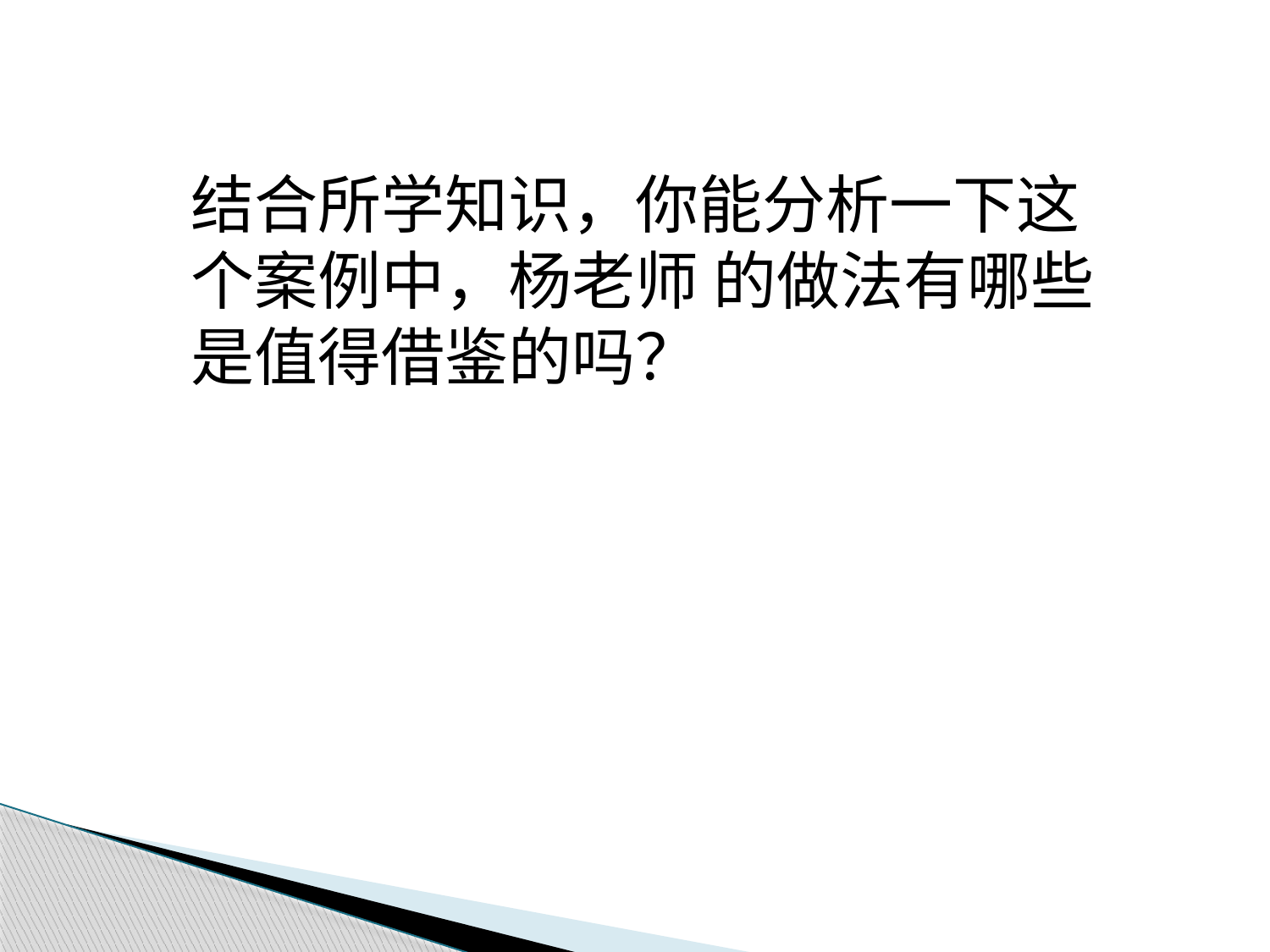

结合所学知识，你能分析一下这个案例中，杨老师 的做法有哪些是值得借鉴的吗？